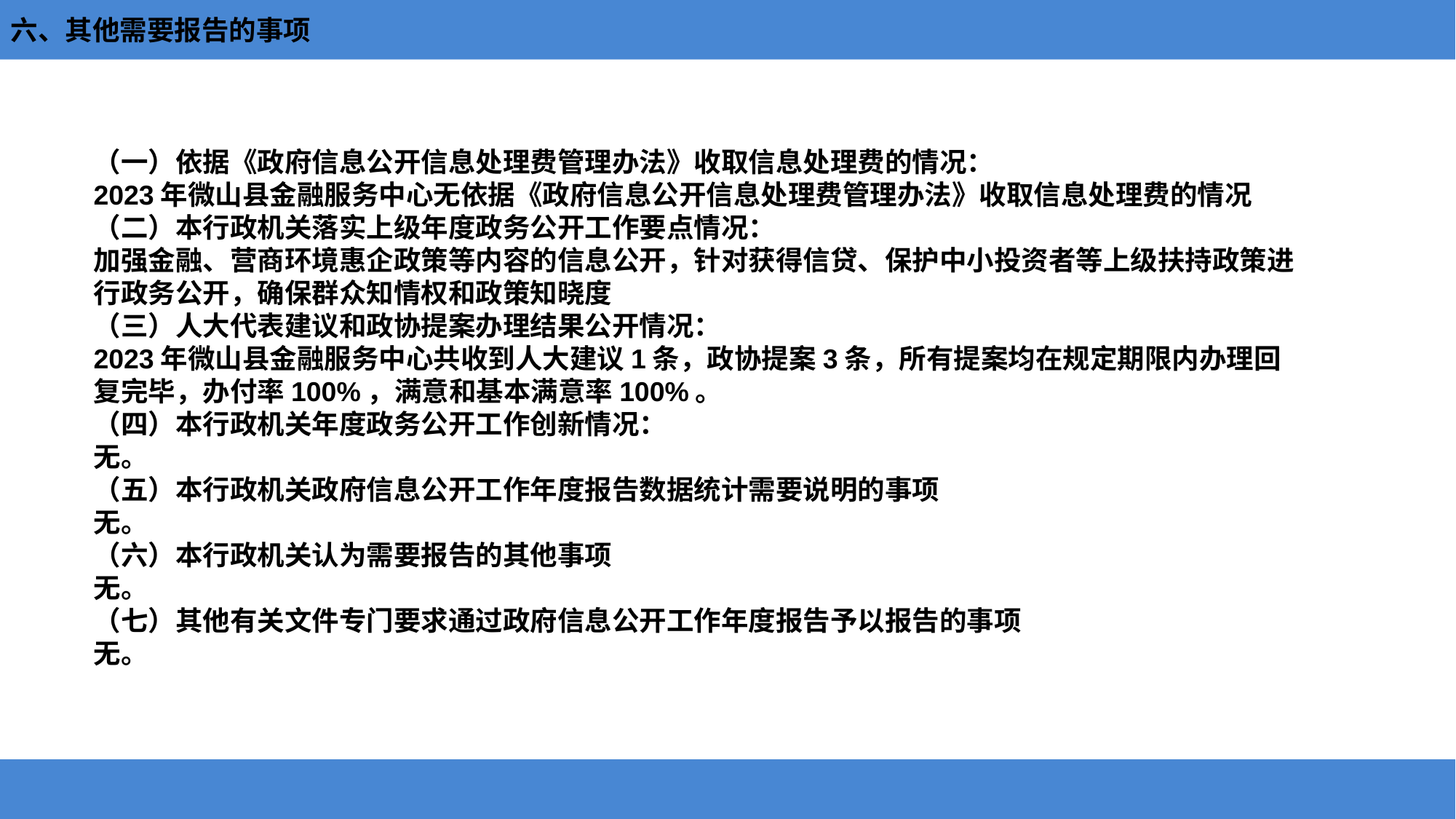

六、其他需要报告的事项
（一）依据《政府信息公开信息处理费管理办法》收取信息处理费的情况：
2023年微山县金融服务中心无依据《政府信息公开信息处理费管理办法》收取信息处理费的情况
（二）本行政机关落实上级年度政务公开工作要点情况：
加强金融、营商环境惠企政策等内容的信息公开，针对获得信贷、保护中小投资者等上级扶持政策进行政务公开，确保群众知情权和政策知晓度
（三）人大代表建议和政协提案办理结果公开情况：
2023年微山县金融服务中心共收到人大建议1条，政协提案3条，所有提案均在规定期限内办理回复完毕，办付率100%，满意和基本满意率100%。
（四）本行政机关年度政务公开工作创新情况：
无。
（五）本行政机关政府信息公开工作年度报告数据统计需要说明的事项
无。
（六）本行政机关认为需要报告的其他事项
无。
（七）其他有关文件专门要求通过政府信息公开工作年度报告予以报告的事项
无。